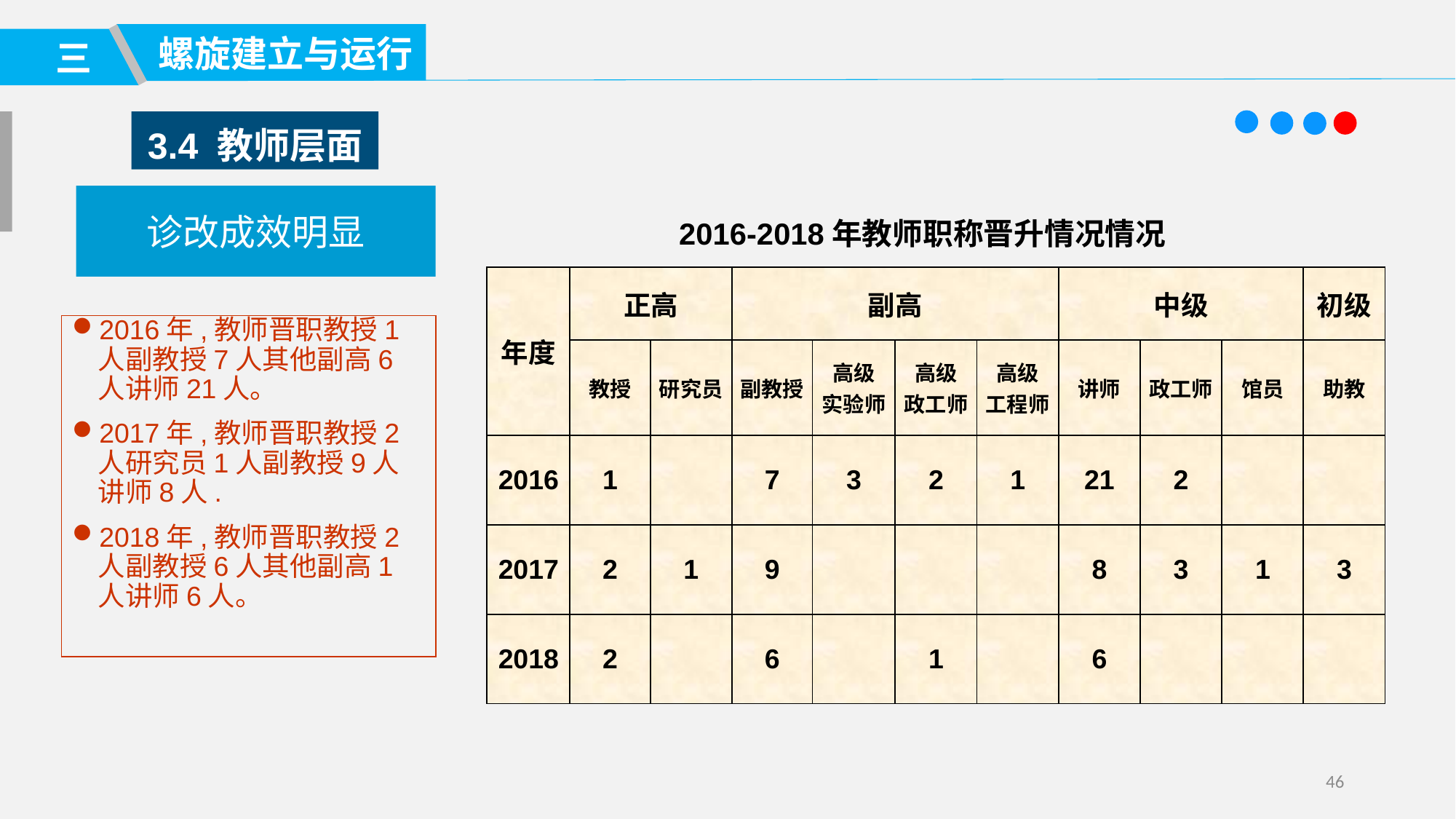

螺旋建立与运行
三

3.4 教师层面
诊改成效明显
2016-2018年教师职称晋升情况情况
| 年度 | 正高 |  | 副高 |  |  |  | 中级 |  |  | 初级 |
| --- | --- | --- | --- | --- | --- | --- | --- | --- | --- | --- |
|  | 教授 | 研究员 | 副教授 | 高级 实验师 | 高级 政工师 | 高级 工程师 | 讲师 | 政工师 | 馆员 | 助教 |
| 2016 | 1 |  | 7 | 3 | 2 | 1 | 21 | 2 |  |  |
| 2017 | 2 | 1 | 9 |  |  |  | 8 | 3 | 1 | 3 |
| 2018 | 2 |  | 6 |  | 1 |  | 6 |  |  |  |
2016年,教师晋职教授1人副教授7人其他副高6人讲师21人。
2017年,教师晋职教授2人研究员1人副教授9人讲师8人.
2018年,教师晋职教授2人副教授6人其他副高1人讲师6人。

46